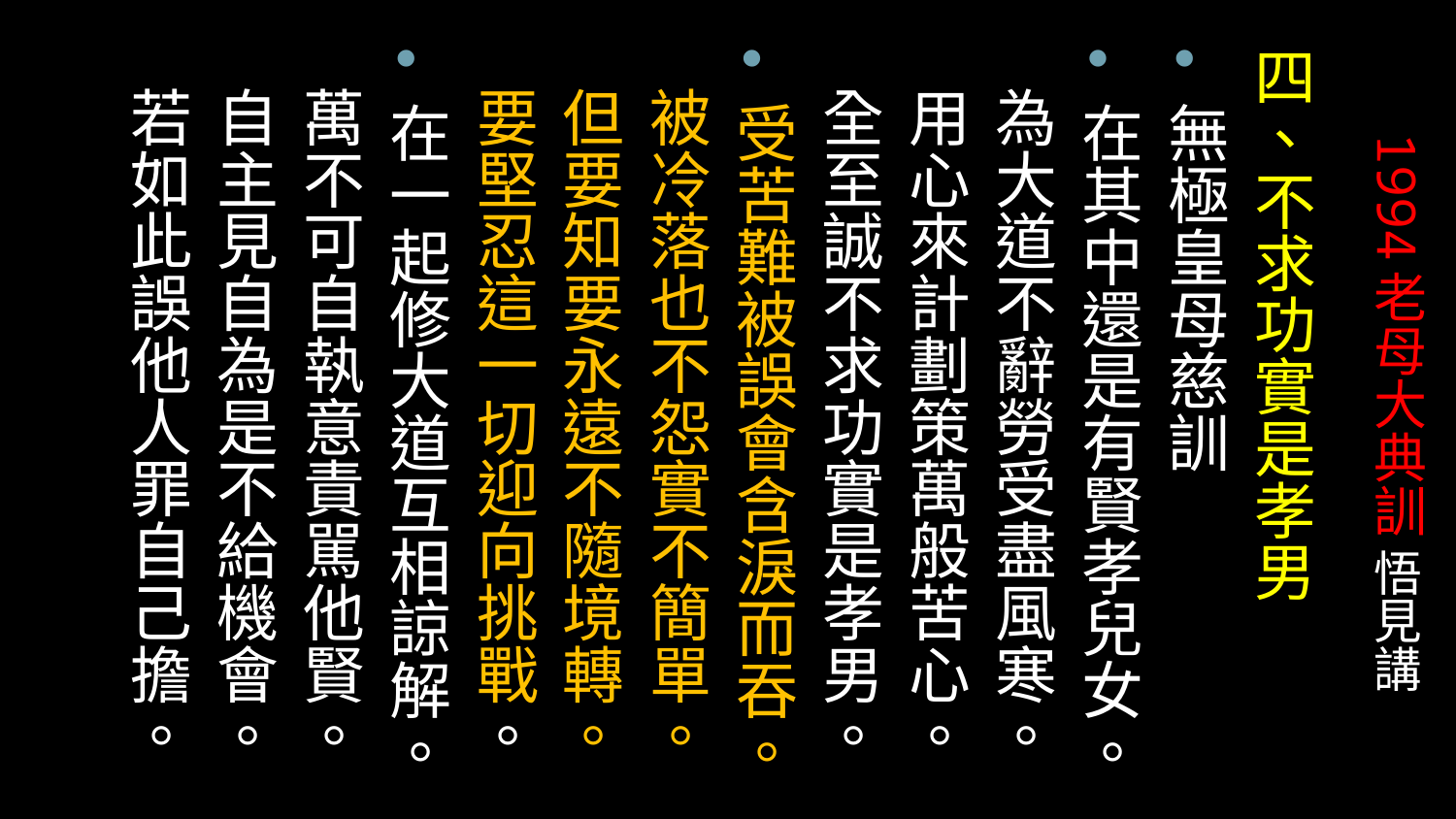

四、不求功實是孝男
無極皇母慈訓
在其中還是有賢孝兒女。
  為大道不辭勞受盡風寒。
  用心來計劃策萬般苦心。
  全至誠不求功實是孝男。
受苦難被誤會含淚而吞。
  被冷落也不怨實不簡單。
  但要知要永遠不隨境轉。
  要堅忍這一切迎向挑戰。
在一起修大道互相諒解。
  萬不可自執意責駡他賢。
  自主見自為是不給機會。
  若如此誤他人罪自己擔。

# 1994老母大典訓 悟見講